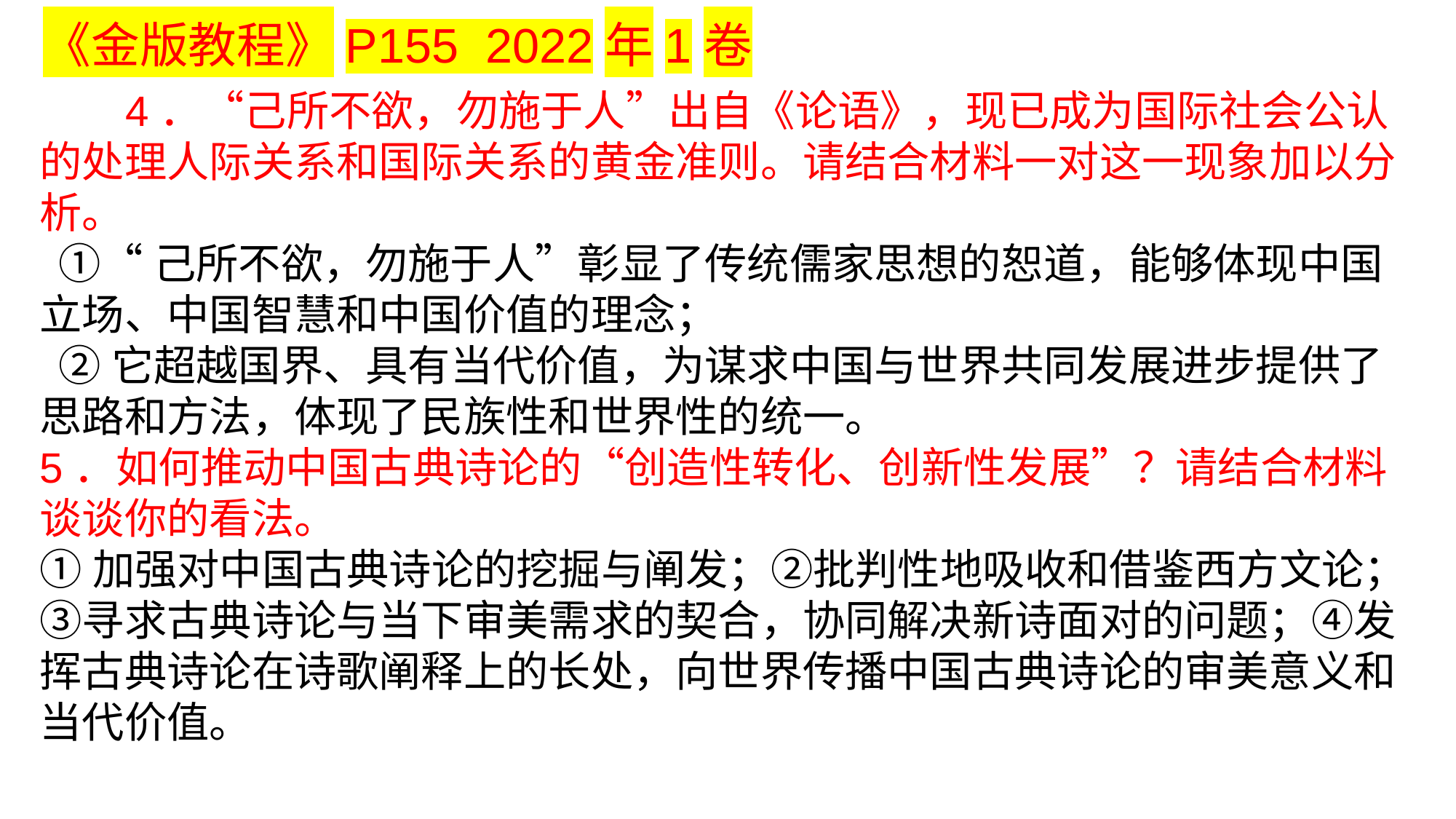

《金版教程》P155  2022年1卷
4．“己所不欲，勿施于人”出自《论语》，现已成为国际社会公认的处理人际关系和国际关系的黄金准则。请结合材料一对这一现象加以分析。
  ①“己所不欲，勿施于人”彰显了传统儒家思想的恕道，能够体现中国立场、中国智慧和中国价值的理念；
  ②它超越国界、具有当代价值，为谋求中国与世界共同发展进步提供了思路和方法，体现了民族性和世界性的统一。
5．如何推动中国古典诗论的“创造性转化、创新性发展”？请结合材料谈谈你的看法。
①加强对中国古典诗论的挖掘与阐发；②批判性地吸收和借鉴西方文论；③寻求古典诗论与当下审美需求的契合，协同解决新诗面对的问题；④发挥古典诗论在诗歌阐释上的长处，向世界传播中国古典诗论的审美意义和当代价值。